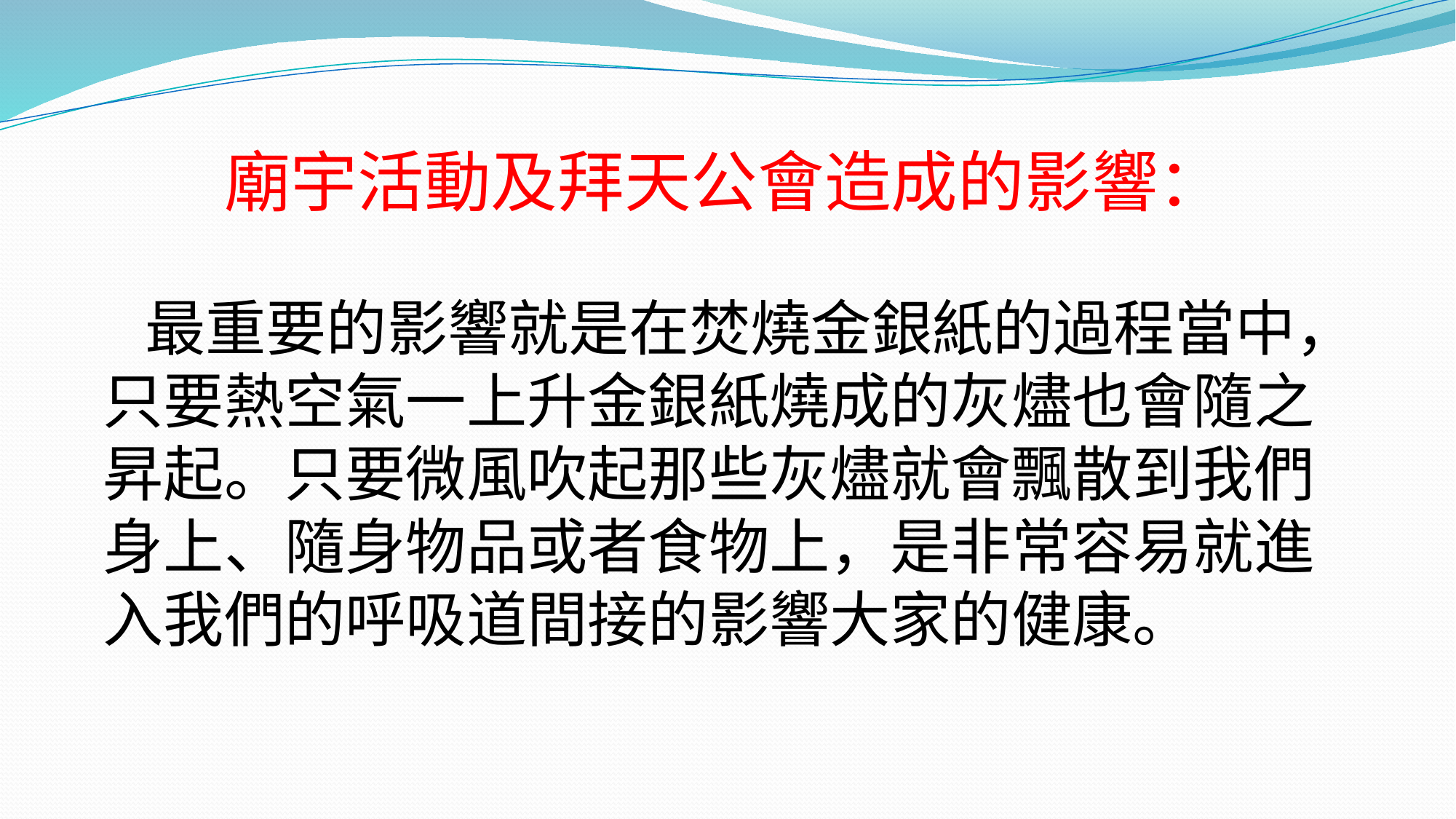

廟宇活動及拜天公會造成的影響：
  最重要的影響就是在焚燒金銀紙的過程當中，只要熱空氣一上升金銀紙燒成的灰燼也會隨之昇起。只要微風吹起那些灰燼就會飄散到我們身上、隨身物品或者食物上，是非常容易就進入我們的呼吸道間接的影響大家的健康。